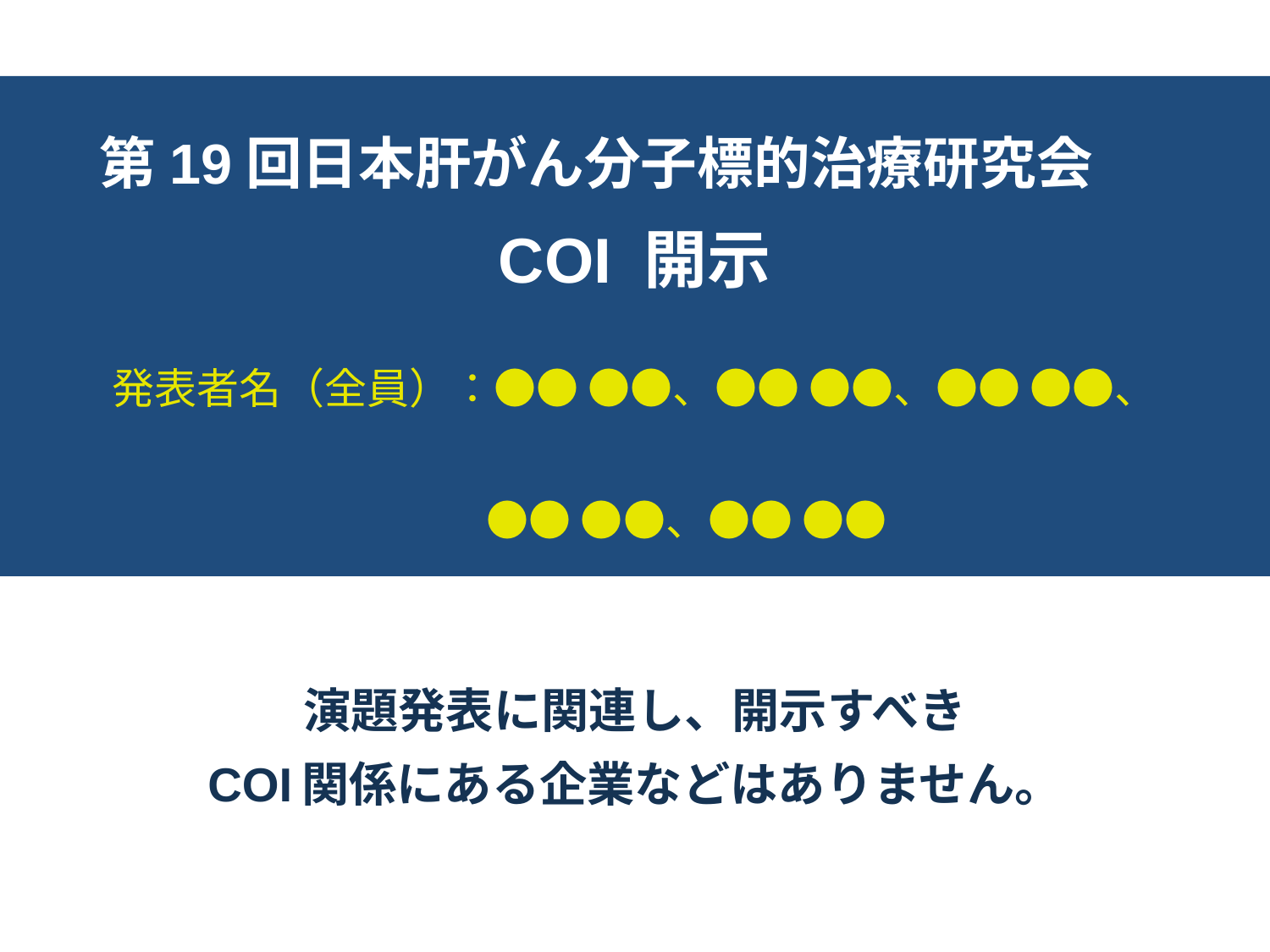

第19回日本肝がん分子標的治療研究会　COI 開示

発表者名（全員）：●● ●●、●● ●●、●● ●●、
　　  ●● ●●、●● ●●

演題発表に関連し、開示すべき
COI 関係にある企業などはありません。